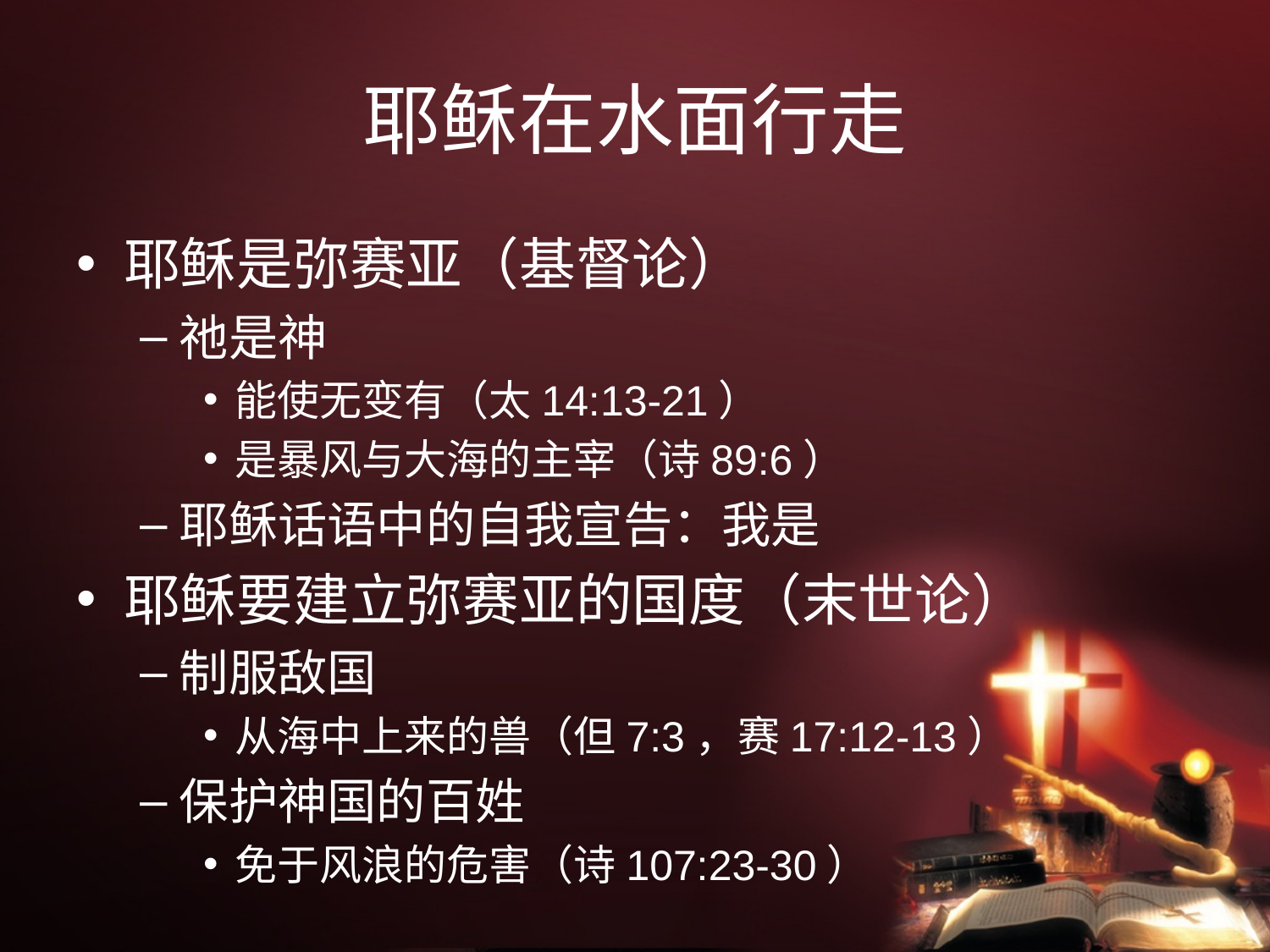

# 耶稣在水面行走
耶稣是弥赛亚（基督论）
祂是神
能使无变有（太14:13-21）
是暴风与大海的主宰（诗89:6）
耶稣话语中的自我宣告：我是
耶稣要建立弥赛亚的国度（末世论）
制服敌国
从海中上来的兽（但7:3，赛17:12-13）
保护神国的百姓
免于风浪的危害（诗107:23-30）